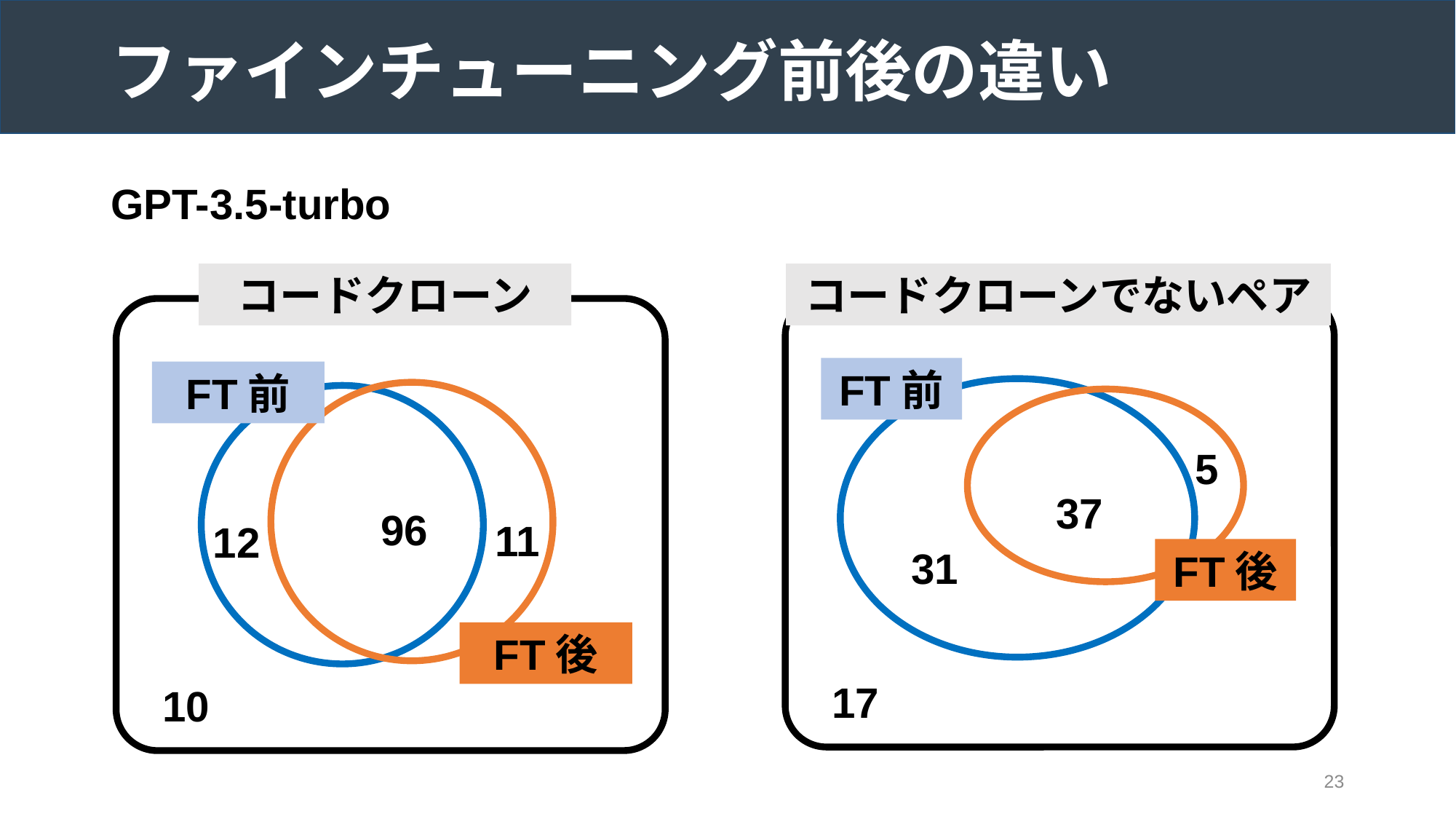

# ファインチューニング前後の違い
GPT-3.5-turbo
コードクローン
コードクローンでないペア

FT前
FT前

5
37
96
11
12
31
FT後
FT後
17
10
23